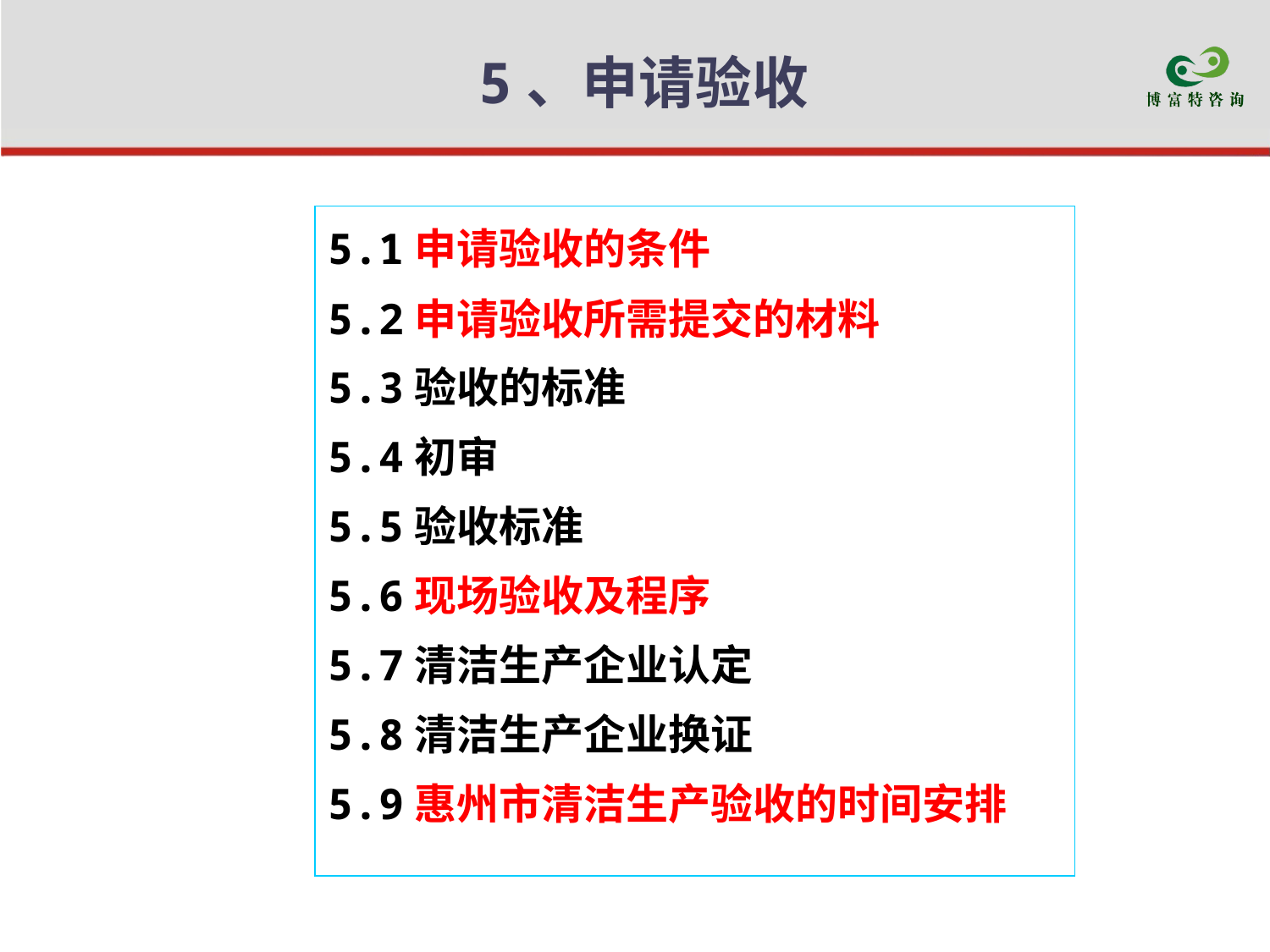

# 5、申请验收
5.1申请验收的条件
5.2申请验收所需提交的材料
5.3验收的标准
5.4初审
5.5验收标准
5.6现场验收及程序
5.7清洁生产企业认定
5.8清洁生产企业换证
5.9惠州市清洁生产验收的时间安排